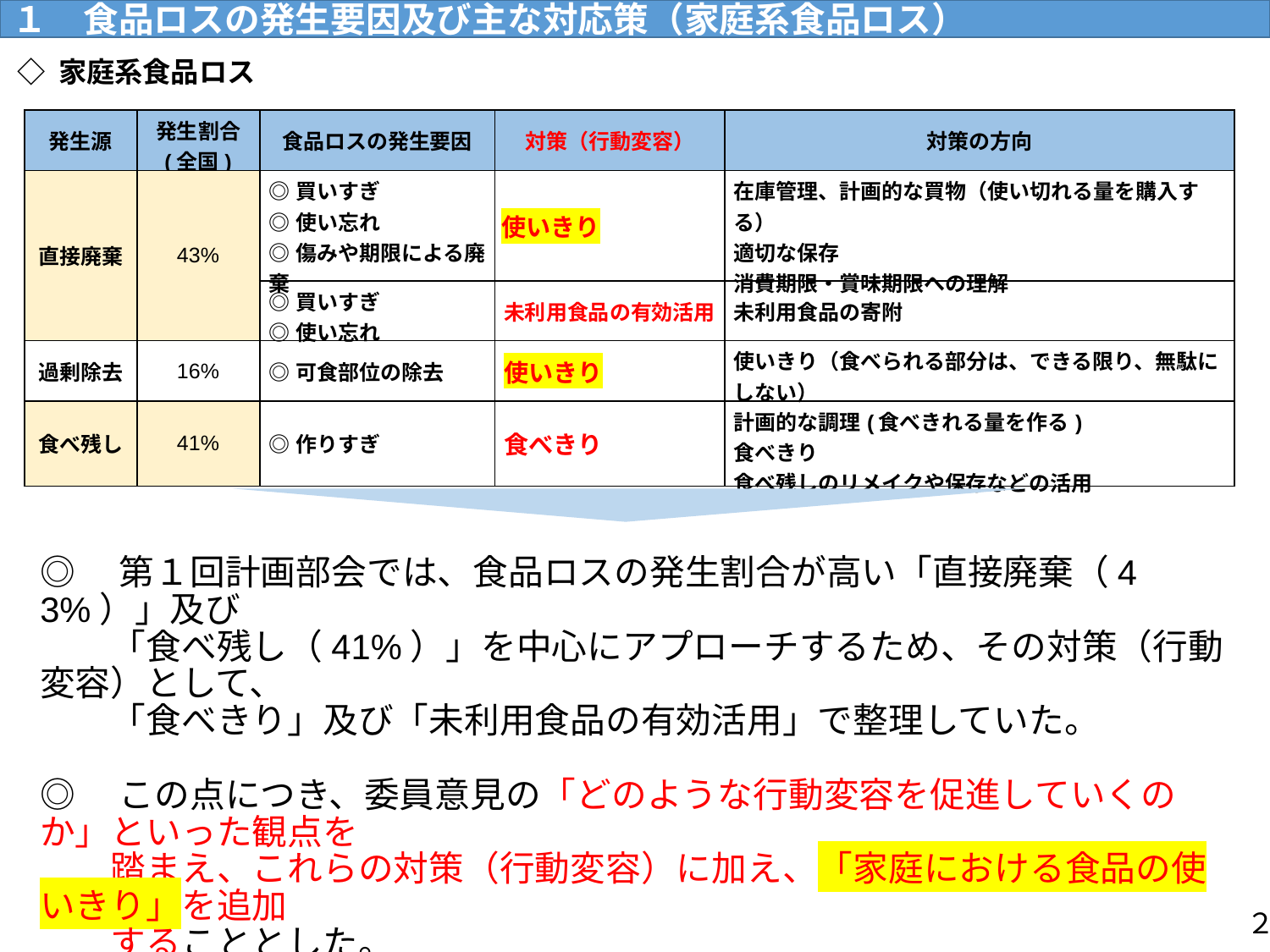

１　食品ロスの発生要因及び主な対応策（家庭系食品ロス）
◇ 家庭系食品ロス
| 発生源 | 発生割合 (全国) | 食品ロスの発生要因 | 対策（行動変容） | 対策の方向 |
| --- | --- | --- | --- | --- |
| 直接廃棄 | 43% | ◎買いすぎ ◎使い忘れ ◎傷みや期限による廃棄 | 使いきり | 在庫管理、計画的な買物（使い切れる量を購入する） 適切な保存 消費期限・賞味期限への理解 |
|  |  | ◎買いすぎ ◎使い忘れ | 未利用食品の有効活用 | 未利用食品の寄附 |
| 過剰除去 | 16% | ◎可食部位の除去 | 使いきり | 使いきり（食べられる部分は、できる限り、無駄にしない） |
| 食べ残し | 41% | ◎作りすぎ | 食べきり | 計画的な調理(食べきれる量を作る) 食べきり 食べ残しのリメイクや保存などの活用 |

◎　第１回計画部会では、食品ロスの発生割合が高い「直接廃棄（43%）」及び
　　「食べ残し（41%）」を中心にアプローチするため、その対策（行動変容）として、
　　「食べきり」及び「未利用食品の有効活用」で整理していた。

◎　この点につき、委員意見の「どのような行動変容を促進していくのか」といった観点を
　　踏まえ、これらの対策（行動変容）に加え、「家庭における食品の使いきり」を追加
　　することとした。

◎　事業系と共通する「食べきり」及び「未利用食品の有効活用」に加え、家庭系では
　　「使いきり」を推進する対策（行動変容）により、更なる削減に向け取り組んでいく。
２